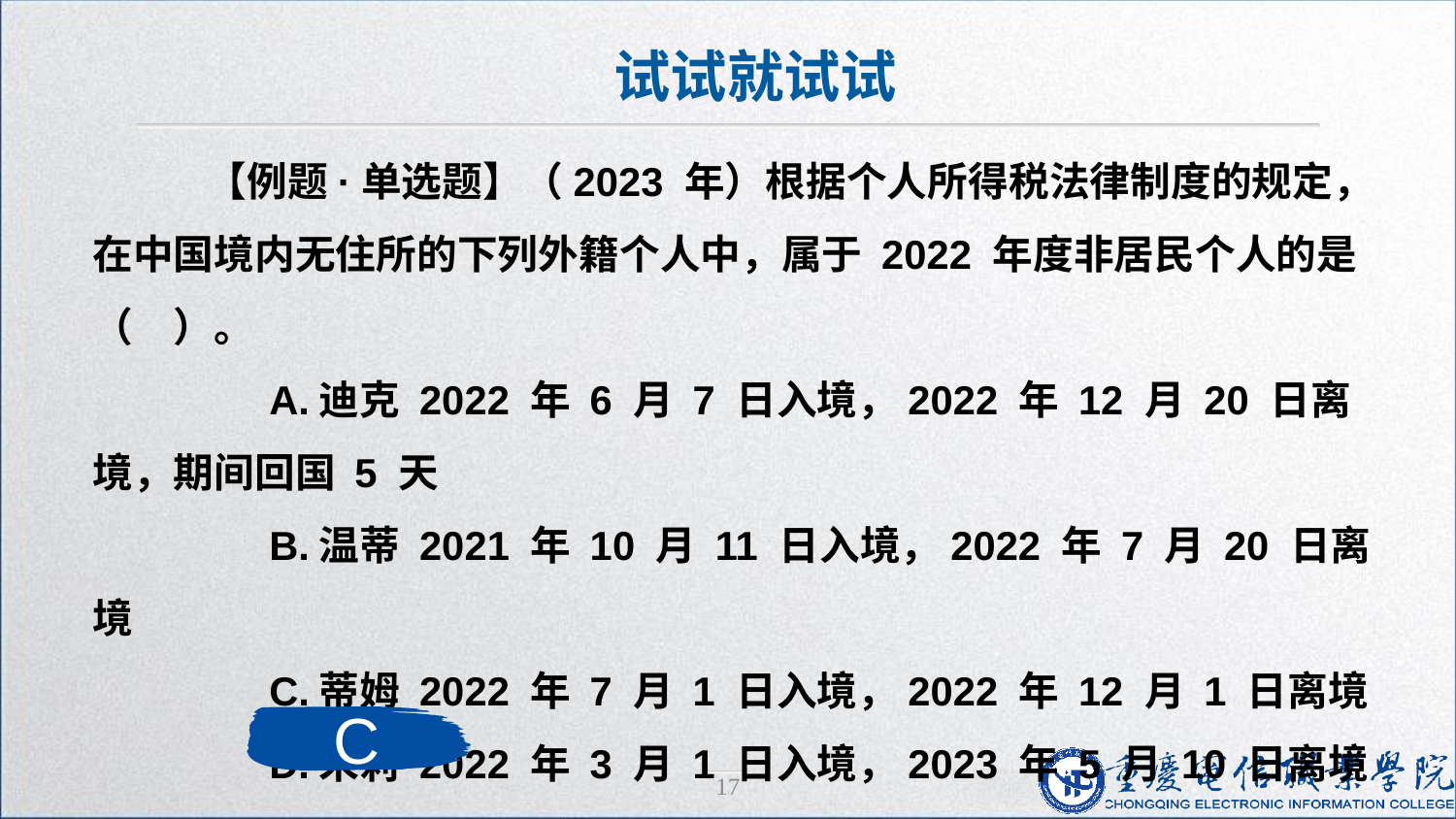

试试就试试
  【例题·单选题】（2023 年）根据个人所得税法律制度的规定，在中国境内无住所的下列外籍个人中，属于 2022 年度非居民个人的是（　）。
　　A.迪克 2022 年 6 月 7 日入境，2022 年 12 月 20 日离境，期间回国 5 天
　　B.温蒂 2021 年 10 月 11 日入境，2022 年 7 月 20 日离境
　　C.蒂姆 2022 年 7 月 1 日入境，2022 年 12 月 1 日离境
　　D.朱莉 2022 年 3 月 1 日入境，2023 年 5 月 10 日离境

C
17